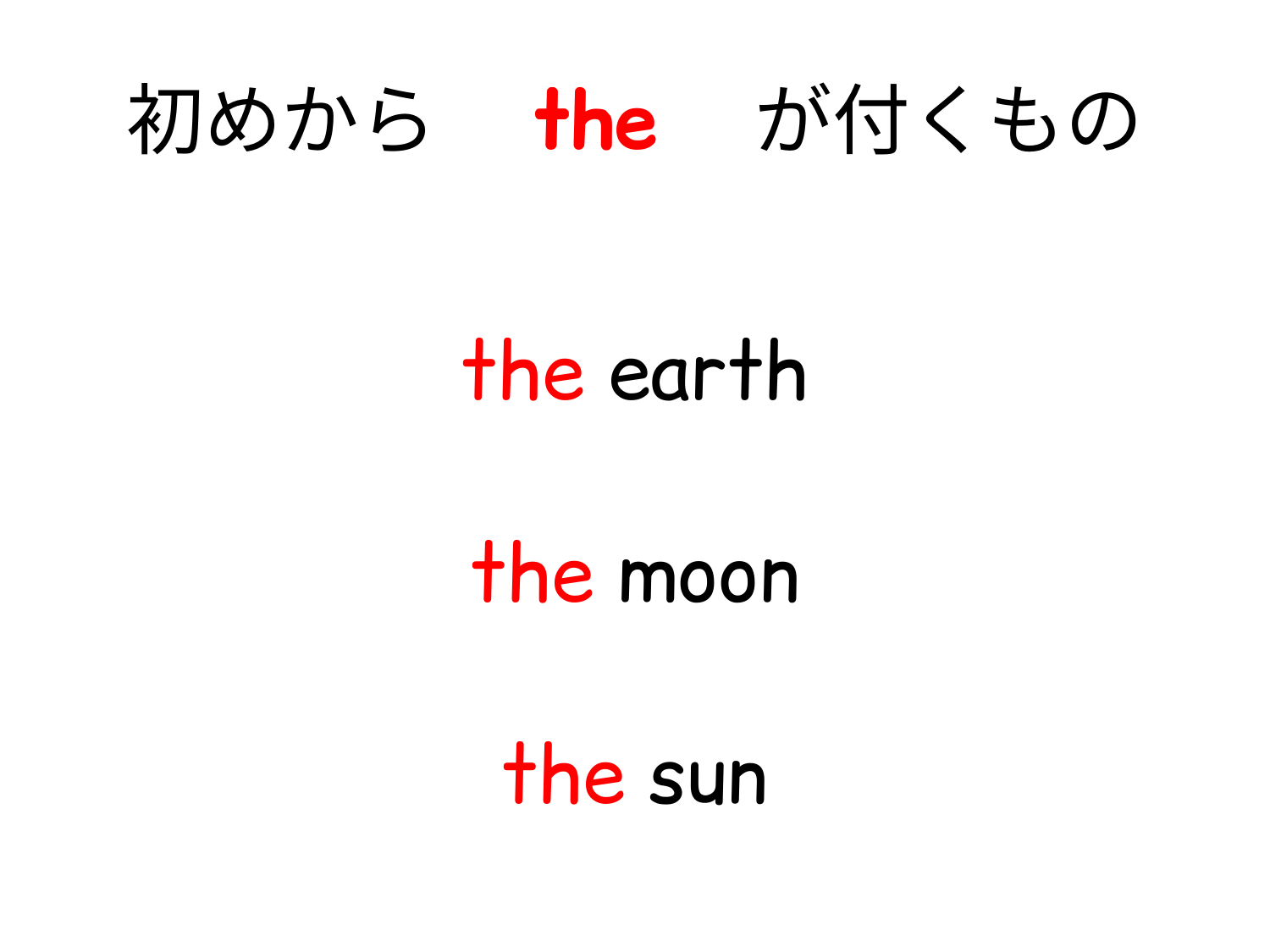

# 初めから　the　が付くもの
the earth
the moon
the sun